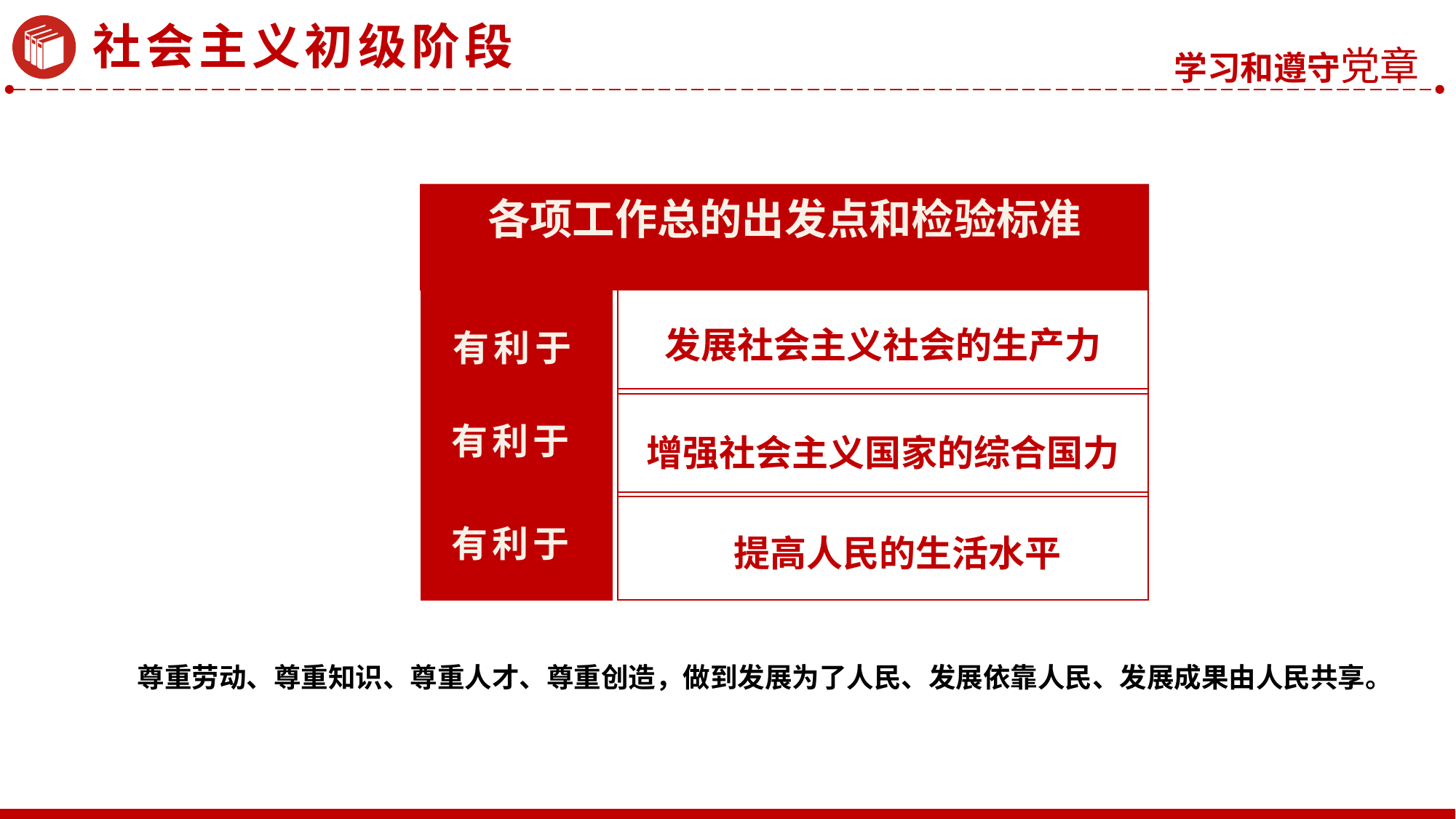

社会主义初级阶段

各项工作总的出发点和检验标准

发展社会主义社会的生产力
有利于

有利于
增强社会主义国家的综合国力

有利于
提高人民的生活水平
尊重劳动、尊重知识、尊重人才、尊重创造，做到发展为了人民、发展依靠人民、发展成果由人民共享。